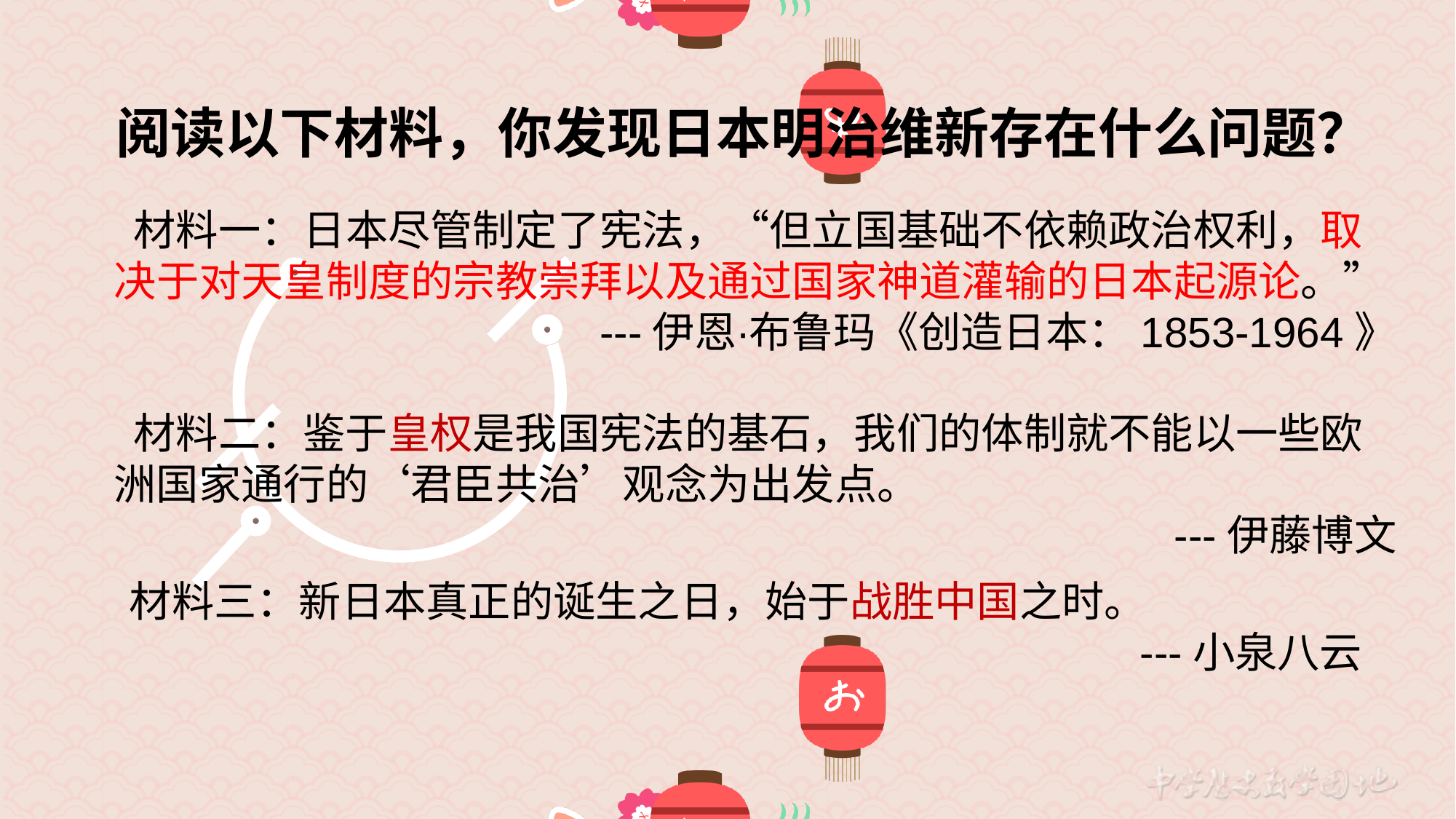

阅读以下材料，你发现日本明治维新存在什么问题？
 材料一：日本尽管制定了宪法，“但立国基础不依赖政治权利，取决于对天皇制度的宗教崇拜以及通过国家神道灌输的日本起源论。”
---伊恩∙布鲁玛《创造日本：1853-1964》

 材料二：鉴于皇权是我国宪法的基石，我们的体制就不能以一些欧洲国家通行的‘君臣共治’观念为出发点。
---伊藤博文

材料三：新日本真正的诞生之日，始于战胜中国之时。
---小泉八云